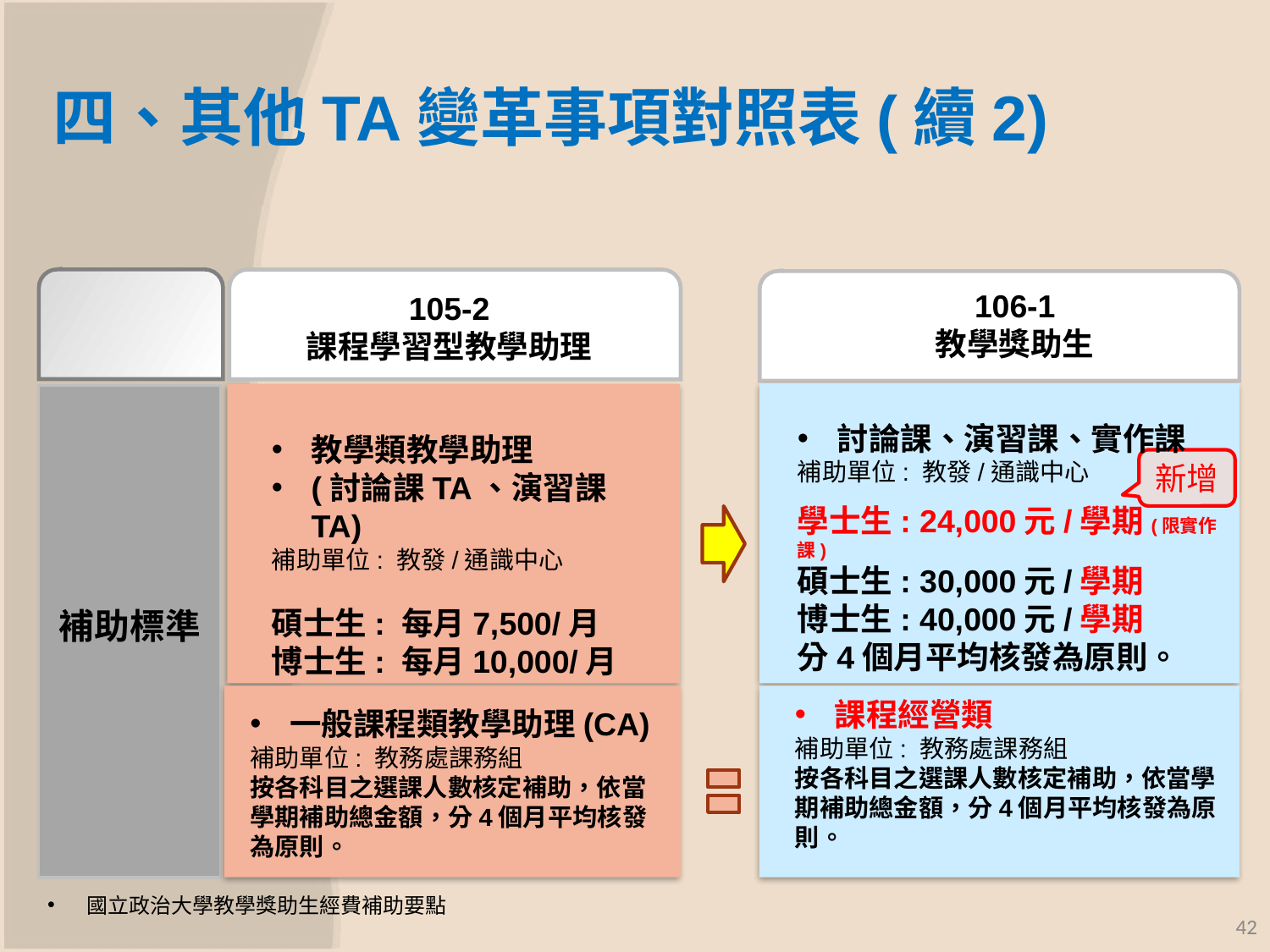

# 四、其他TA變革事項對照表(續2)

106-1
教學獎助生
105-2
課程學習型教學助理

補助標準
討論課、演習課、實作課
補助單位: 教發/通識中心

學士生: 24,000元/學期(限實作課)
碩士生: 30,000元/學期
博士生: 40,000元/學期
分4個月平均核發為原則。
教學類教學助理
(討論課TA、演習課TA)
補助單位: 教發/通識中心

碩士生: 每月7,500/月
博士生: 每月10,000/月
新增

課程經營類
補助單位: 教務處課務組
按各科目之選課人數核定補助，依當學期補助總金額，分4個月平均核發為原則。
一般課程類教學助理(CA)
補助單位: 教務處課務組
按各科目之選課人數核定補助，依當學期補助總金額，分4個月平均核發為原則。

國立政治大學教學獎助生經費補助要點
42